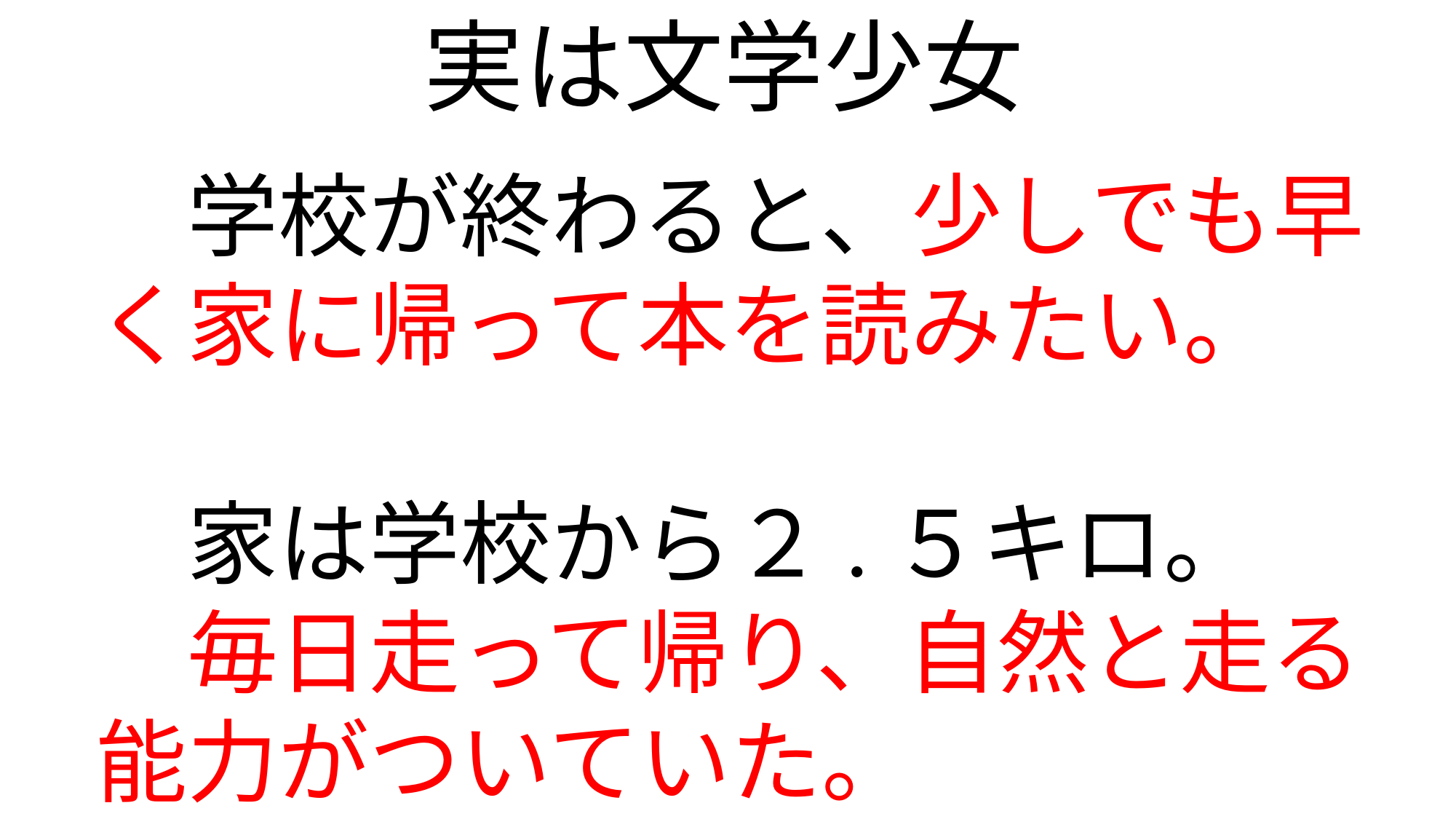

# 実は文学少女
　学校が終わると、少しでも早く家に帰って本を読みたい。

　家は学校から２.５キロ。
　毎日走って帰り、自然と走る能力がついていた。